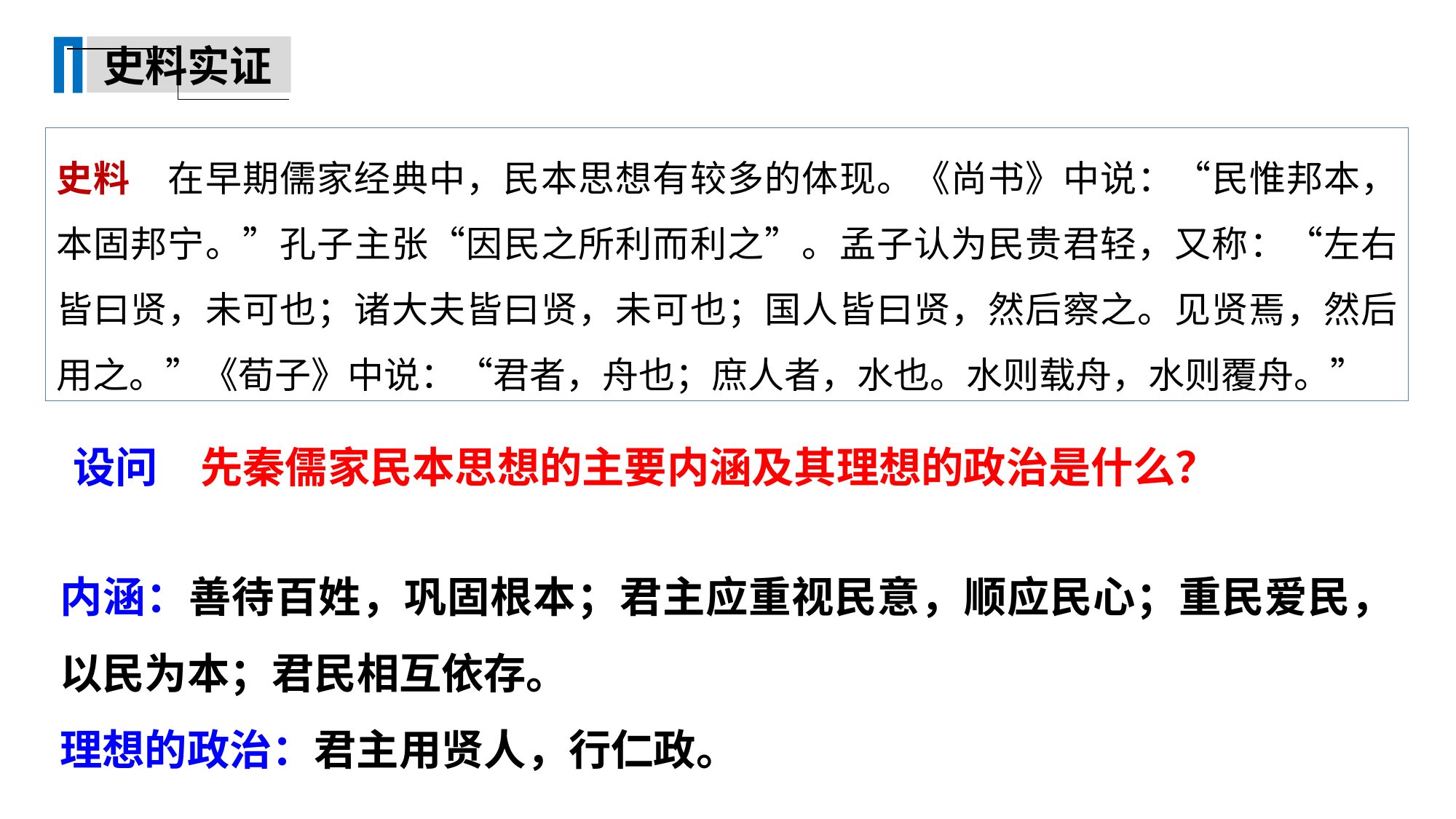

史料实证

史料　在早期儒家经典中，民本思想有较多的体现。《尚书》中说：“民惟邦本，本固邦宁。”孔子主张“因民之所利而利之”。孟子认为民贵君轻，又称：“左右皆曰贤，未可也；诸大夫皆曰贤，未可也；国人皆曰贤，然后察之。见贤焉，然后用之。”《荀子》中说：“君者，舟也；庶人者，水也。水则载舟，水则覆舟。”
设问　先秦儒家民本思想的主要内涵及其理想的政治是什么？
内涵：善待百姓，巩固根本；君主应重视民意，顺应民心；重民爱民，以民为本；君民相互依存。
理想的政治：君主用贤人，行仁政。